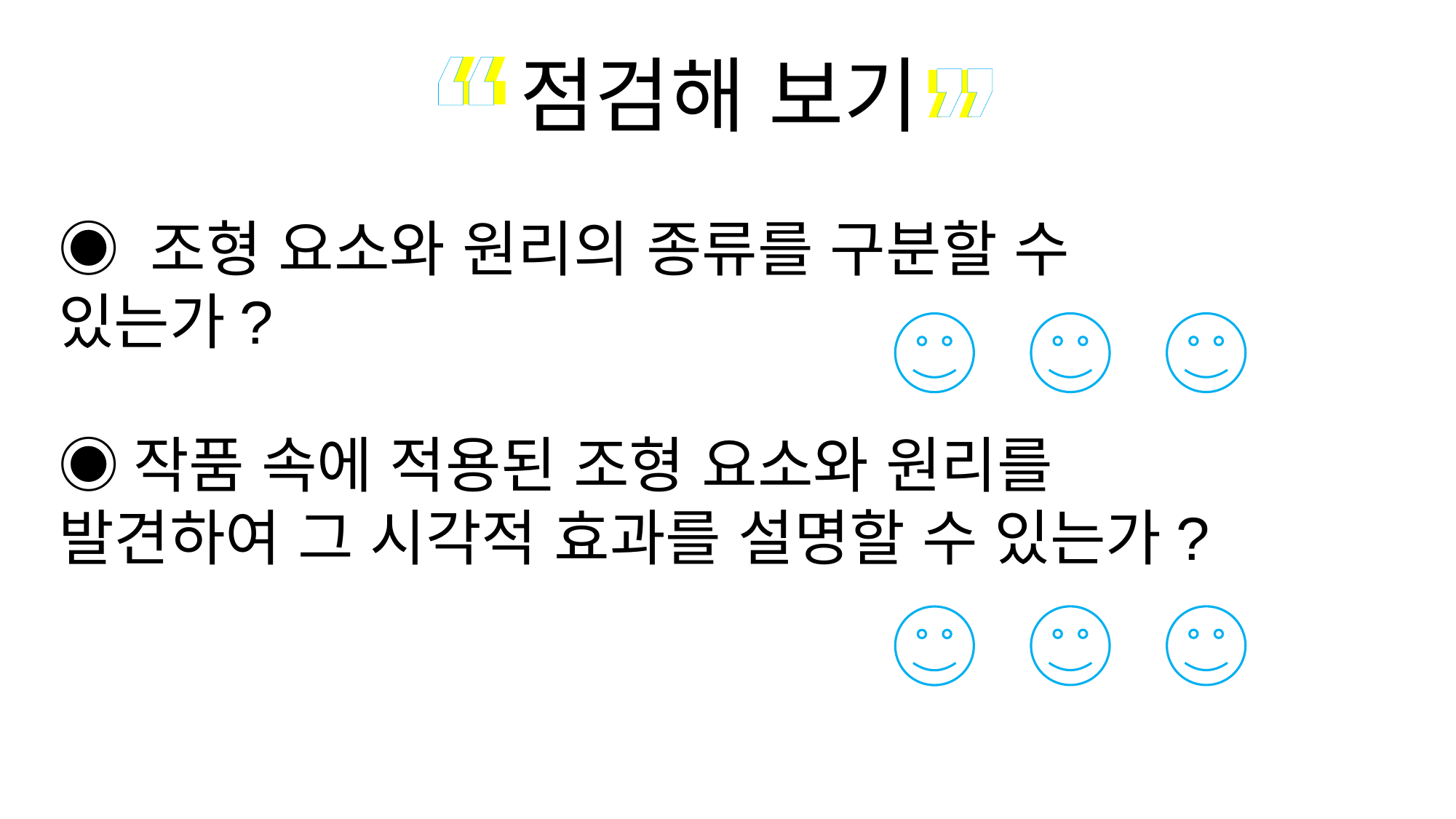

“
“
”
”
점검해 보기
◉ 조형 요소와 원리의 종류를 구분할 수 있는가?

◉작품 속에 적용된 조형 요소와 원리를 발견하여 그 시각적 효과를 설명할 수 있는가?